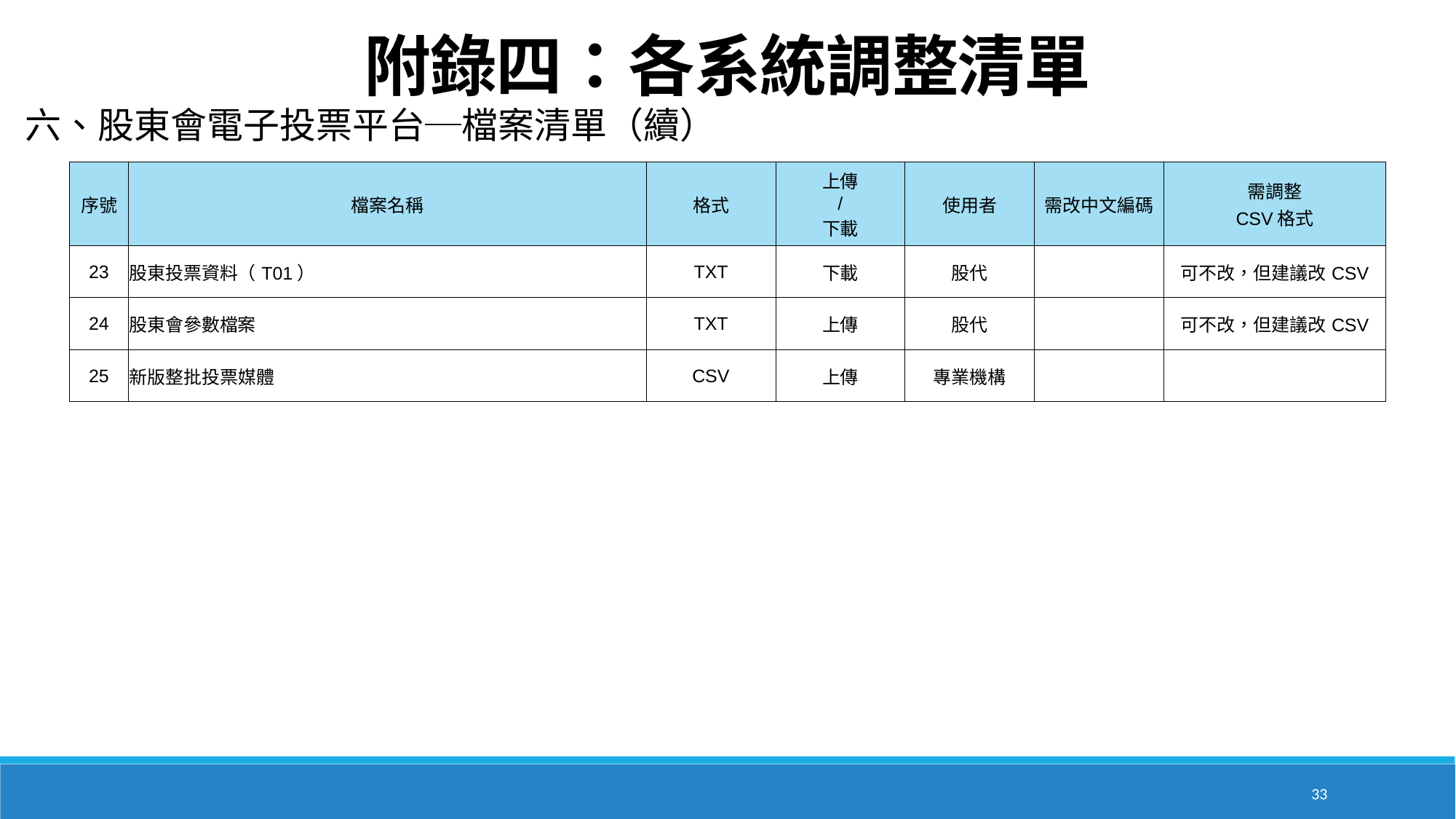

附錄四：各系統調整清單
六、股東會電子投票平台─檔案清單（續）
| 序號 | 檔案名稱 | 格式 | 上傳 / 下載 | 使用者 | 需改中文編碼 | 需調整 CSV格式 |
| --- | --- | --- | --- | --- | --- | --- |
| 23 | 股東投票資料（T01） | TXT | 下載 | 股代 |  | 可不改，但建議改CSV |
| 24 | 股東會參數檔案 | TXT | 上傳 | 股代 |  | 可不改，但建議改CSV |
| 25 | 新版整批投票媒體 | CSV | 上傳 | 專業機構 |  |  |
33